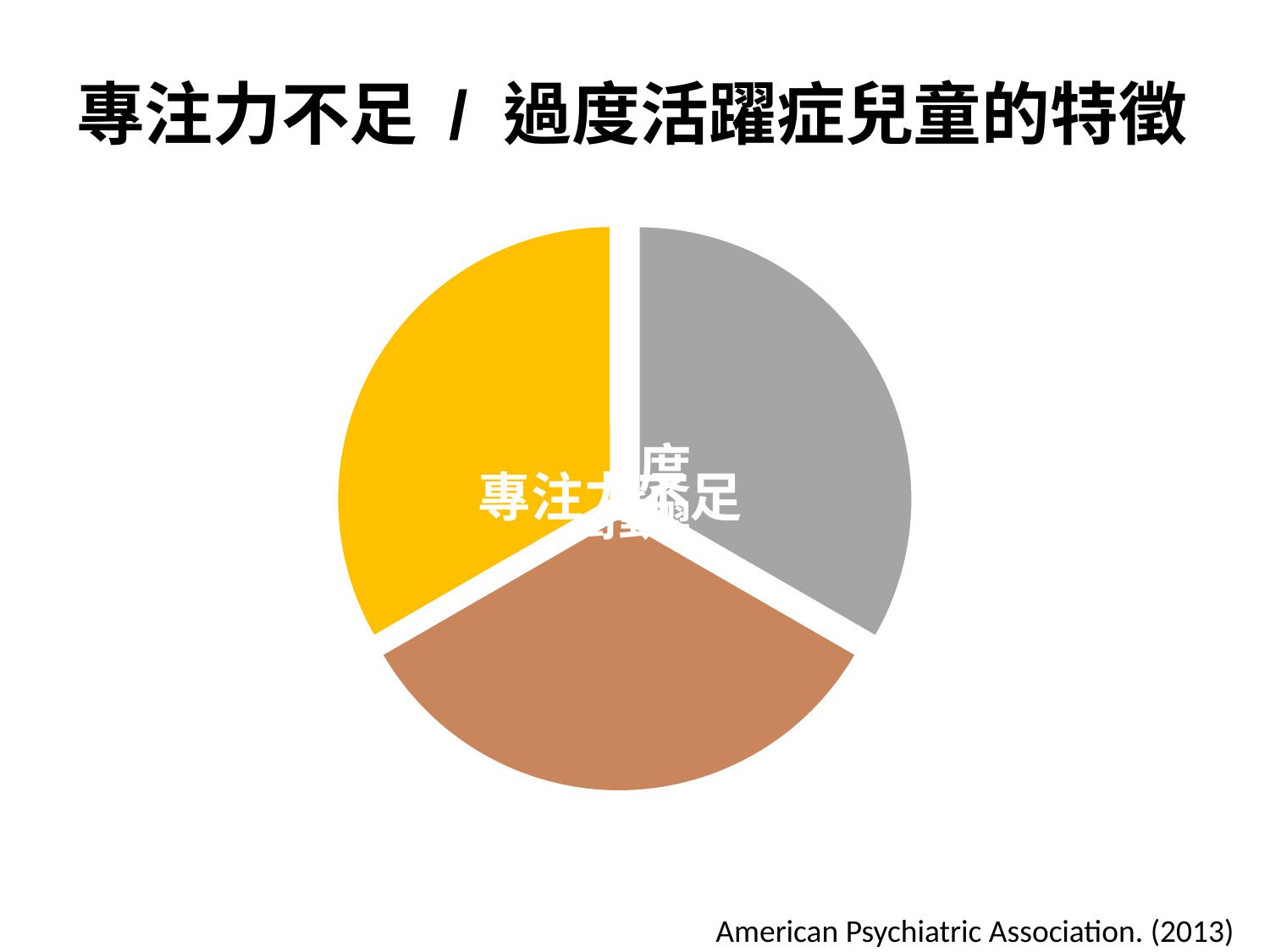

# 專注力不足 / 過度活躍症兒童的特徵
過度
活躍
衝動
專注力不足
American Psychiatric Association. (2013)